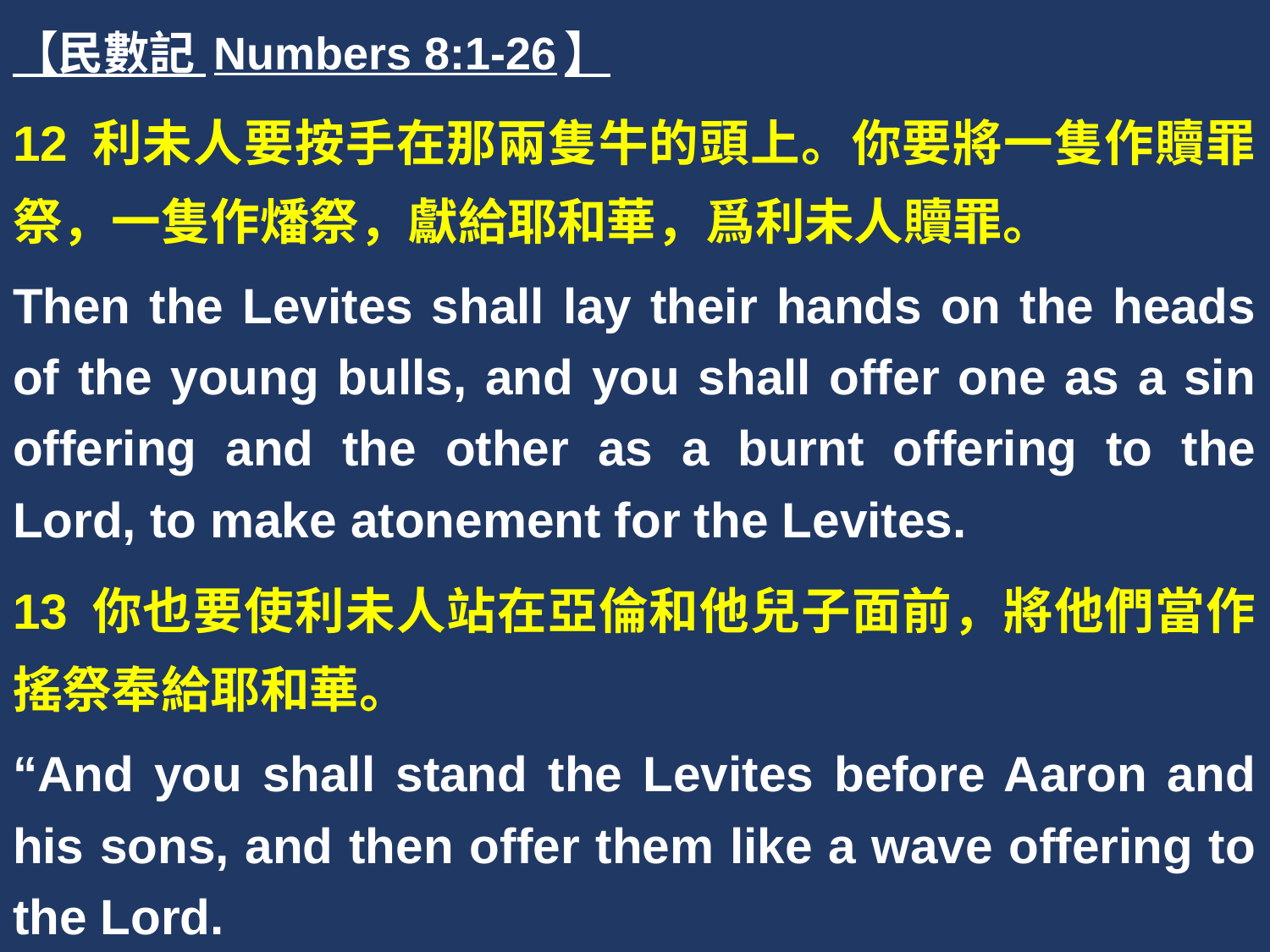

【民數記 Numbers 8:1-26】
12 利未人要按手在那兩隻牛的頭上。你要將一隻作贖罪祭，一隻作燔祭，獻給耶和華，爲利未人贖罪。
Then the Levites shall lay their hands on the heads of the young bulls, and you shall offer one as a sin offering and the other as a burnt offering to the Lord, to make atonement for the Levites.
13 你也要使利未人站在亞倫和他兒子面前，將他們當作搖祭奉給耶和華。
“And you shall stand the Levites before Aaron and his sons, and then offer them like a wave offering to the Lord.